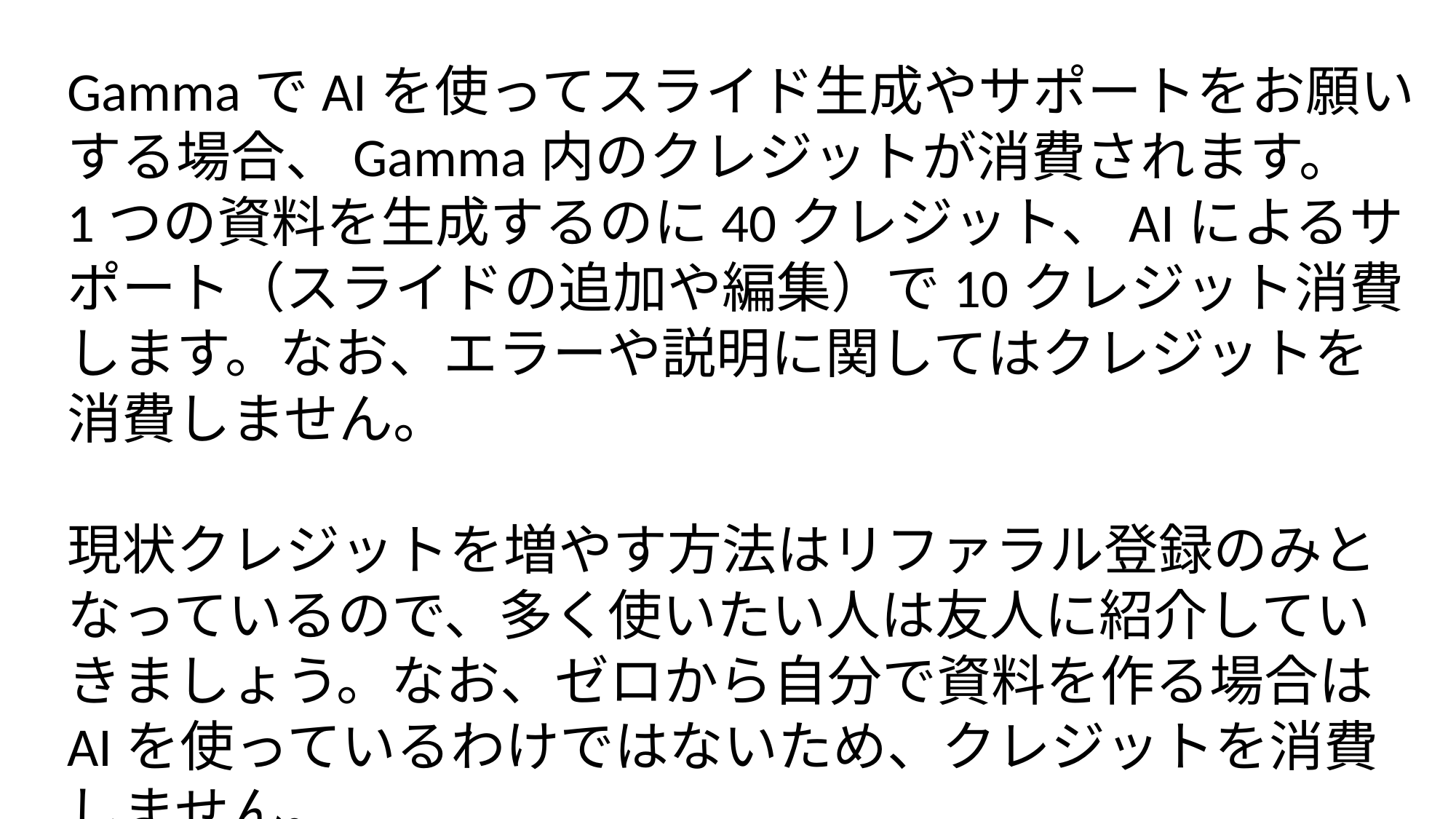

GammaでAIを使ってスライド生成やサポートをお願いする場合、Gamma内のクレジットが消費されます。
1つの資料を生成するのに40クレジット、AIによるサポート（スライドの追加や編集）で10クレジット消費します。なお、エラーや説明に関してはクレジットを消費しません。

現状クレジットを増やす方法はリファラル登録のみとなっているので、多く使いたい人は友人に紹介していきましょう。なお、ゼロから自分で資料を作る場合はAIを使っているわけではないため、クレジットを消費しません。